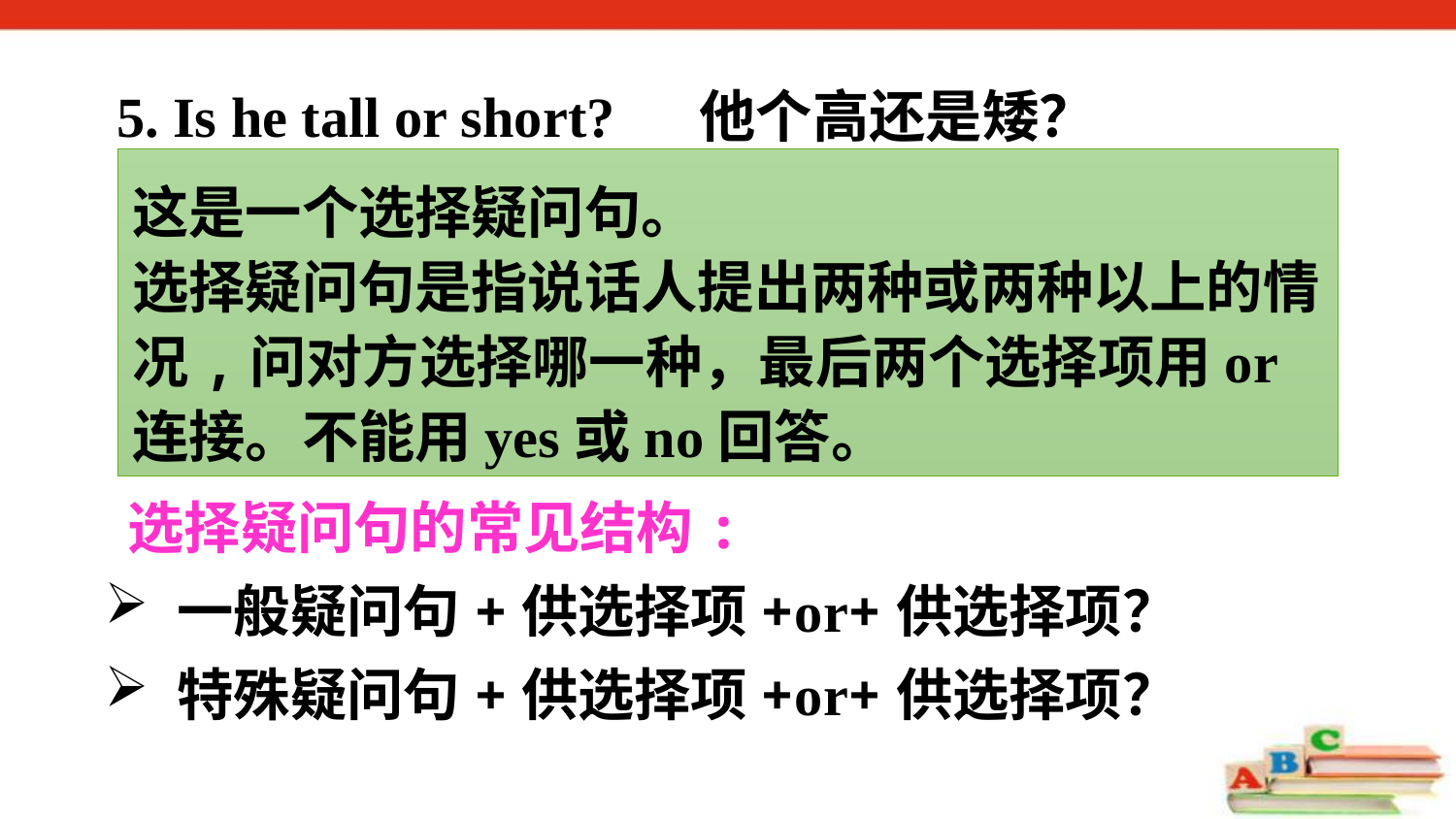

5. Is he tall or short?     他个高还是矮？
这是一个选择疑问句。
选择疑问句是指说话人提出两种或两种以上的情况,问对方选择哪一种，最后两个选择项用or连接。不能用yes或no回答。
选择疑问句的常见结构:
一般疑问句+供选择项+or+供选择项？
特殊疑问句+供选择项+or+供选择项？